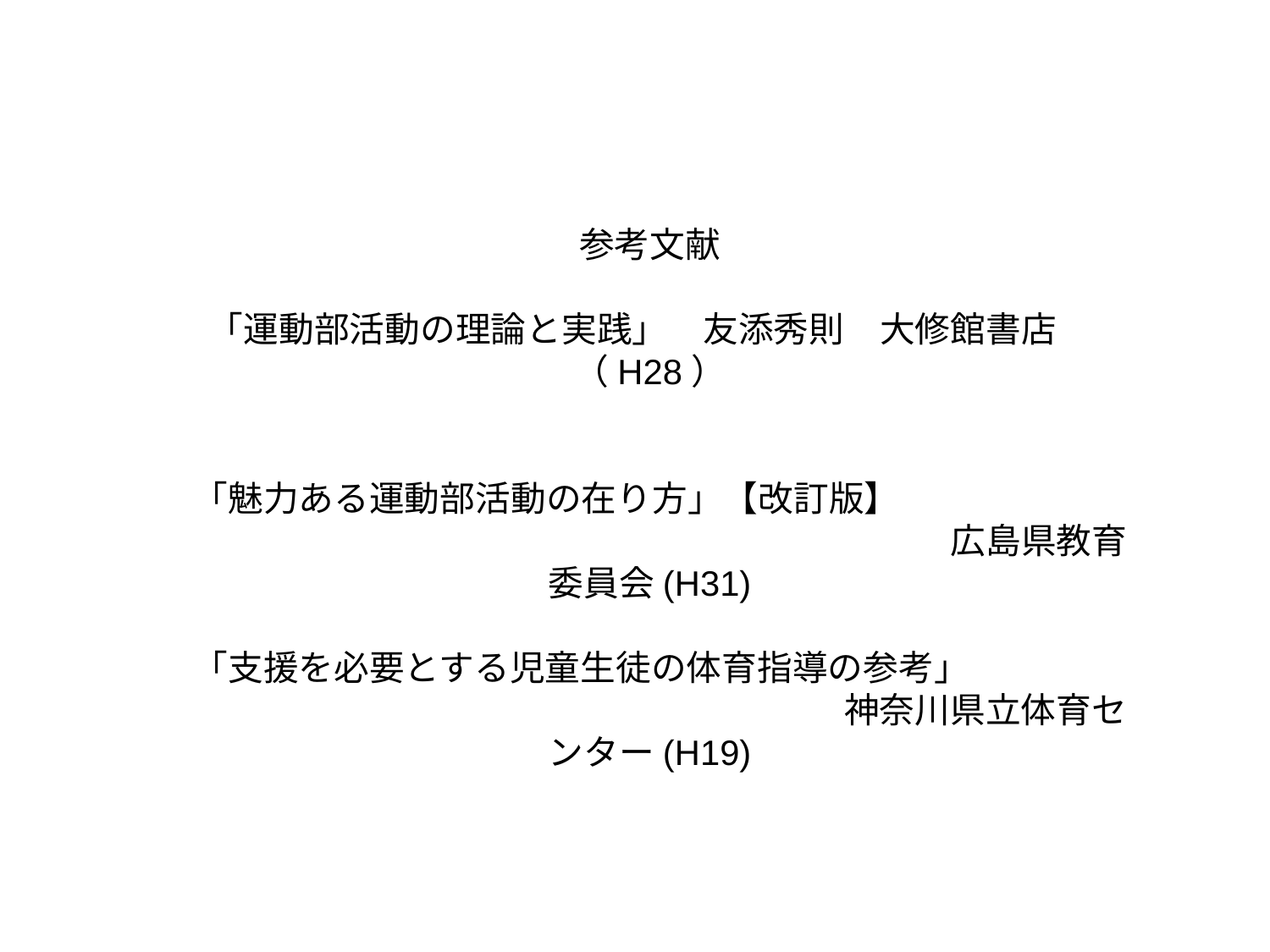

参考文献

「運動部活動の理論と実践」　友添秀則　大修館書店　（H28）

　「魅力ある運動部活動の在り方」【改訂版】
　　　　　　　　　　　　　　　　　　　　　　広島県教育委員会(H31)

　「支援を必要とする児童生徒の体育指導の参考」
　　　　　　　　　　　　　　　　　　　神奈川県立体育センター(H19)